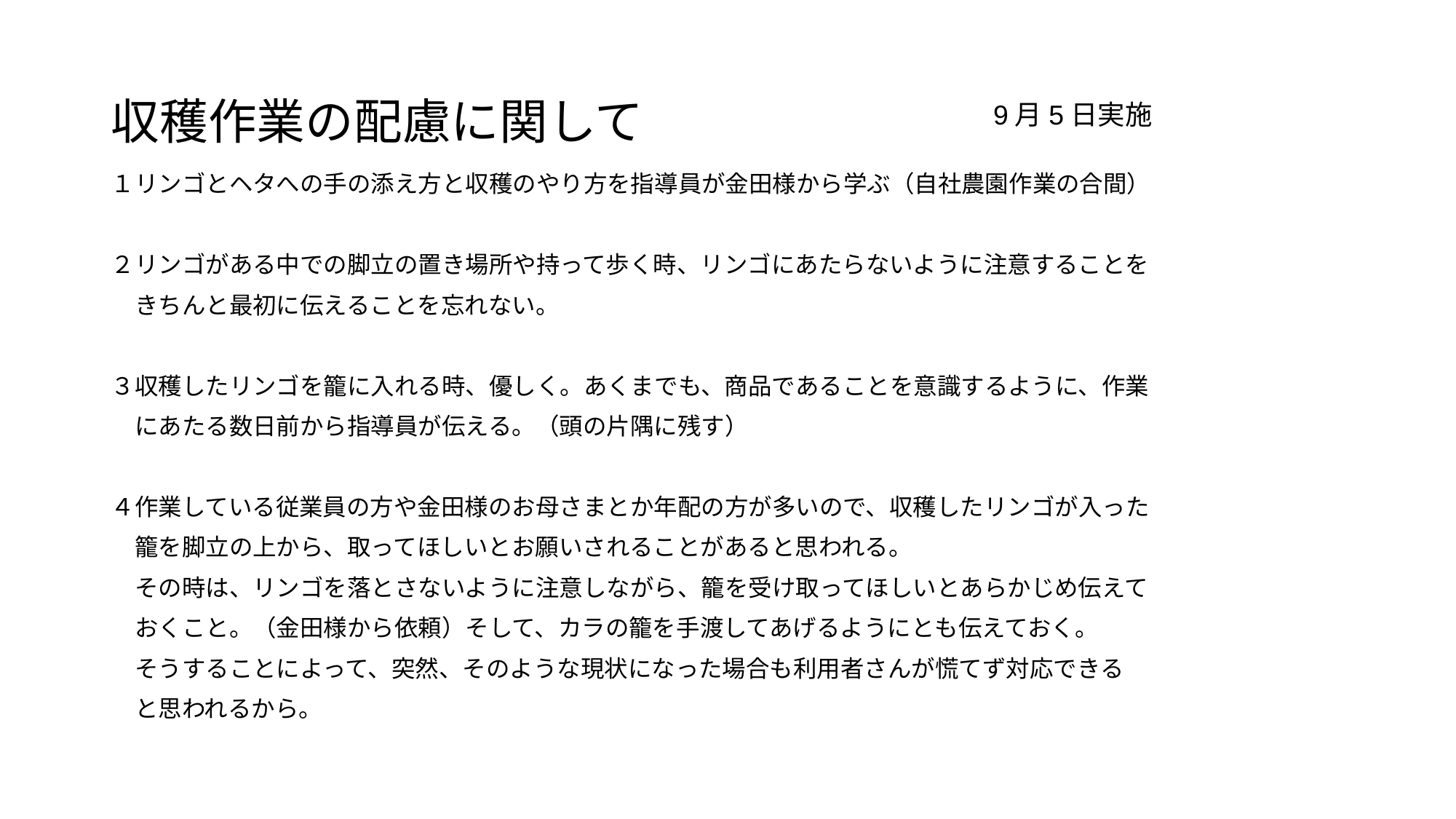

# 収穫作業の配慮に関して
9月5日実施
１リンゴとヘタへの手の添え方と収穫のやり方を指導員が金田様から学ぶ（自社農園作業の合間）

２リンゴがある中での脚立の置き場所や持って歩く時、リンゴにあたらないように注意することを
　きちんと最初に伝えることを忘れない。

３収穫したリンゴを籠に入れる時、優しく。あくまでも、商品であることを意識するように、作業
　にあたる数日前から指導員が伝える。（頭の片隅に残す）

４作業している従業員の方や金田様のお母さまとか年配の方が多いので、収穫したリンゴが入った
　籠を脚立の上から、取ってほしいとお願いされることがあると思われる。
　その時は、リンゴを落とさないように注意しながら、籠を受け取ってほしいとあらかじめ伝えて
　おくこと。（金田様から依頼）そして、カラの籠を手渡してあげるようにとも伝えておく。
　そうすることによって、突然、そのような現状になった場合も利用者さんが慌てず対応できる
　と思われるから。